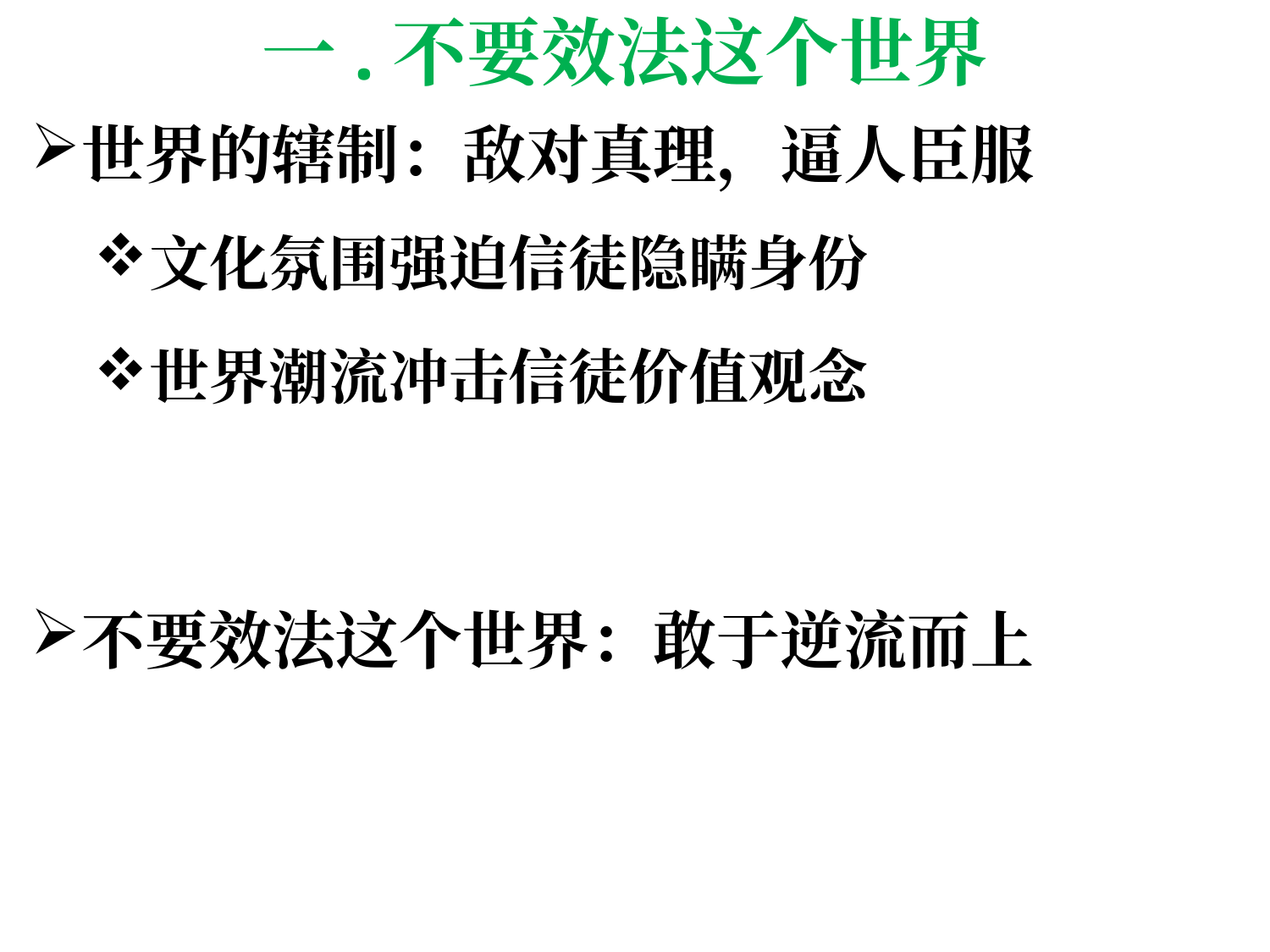

# 一.不要效法这个世界
世界的辖制：敌对真理，逼人臣服

文化氛围强迫信徒隐瞒身份

世界潮流冲击信徒价值观念

不要效法这个世界：敢于逆流而上